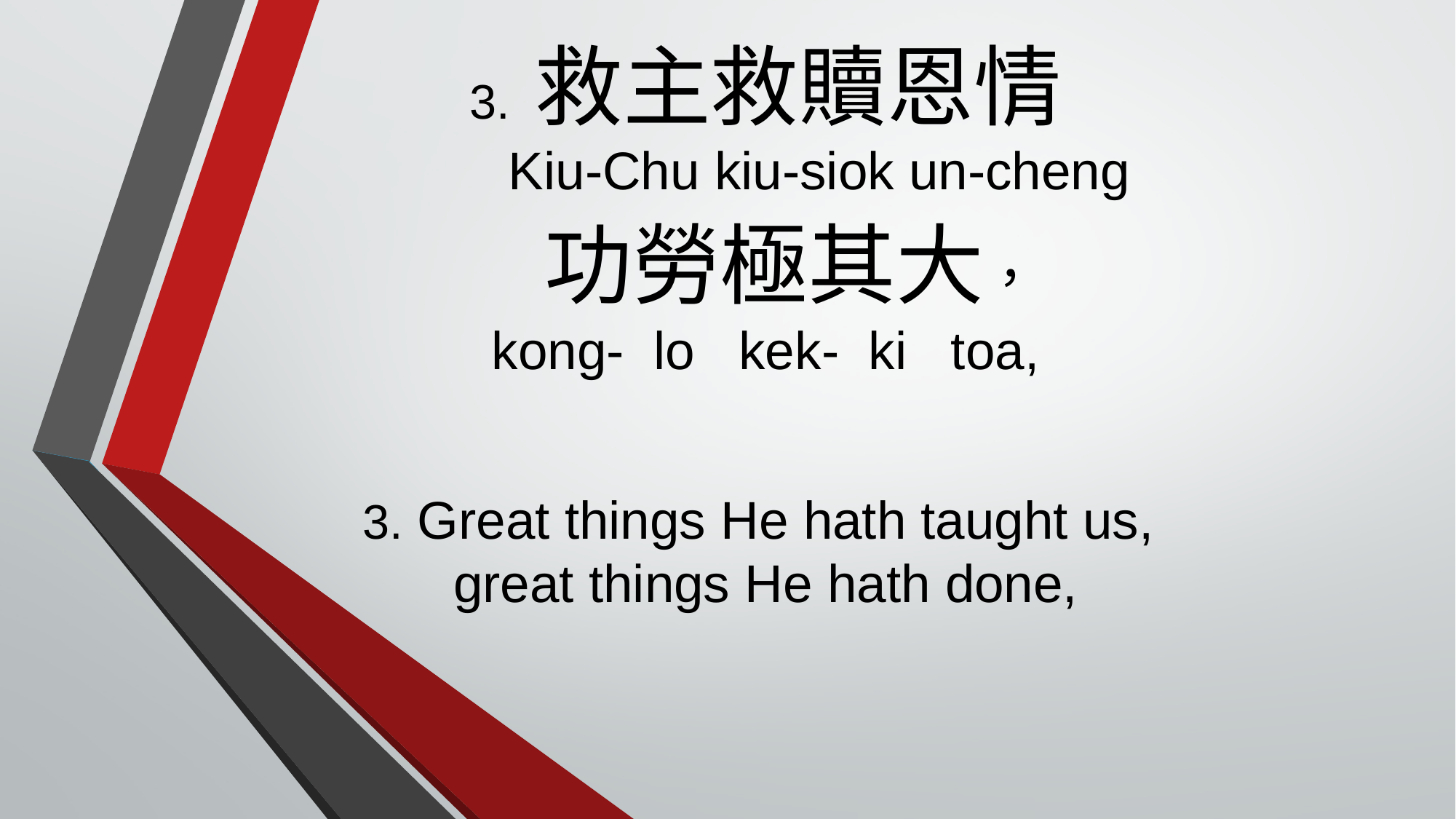

# 3. 救主救贖恩情 Kiu-Chu kiu-siok un-cheng 功勞極其大， kong-  lo   kek-  ki   toa, 3. Great things He hath taught us, great things He hath done,